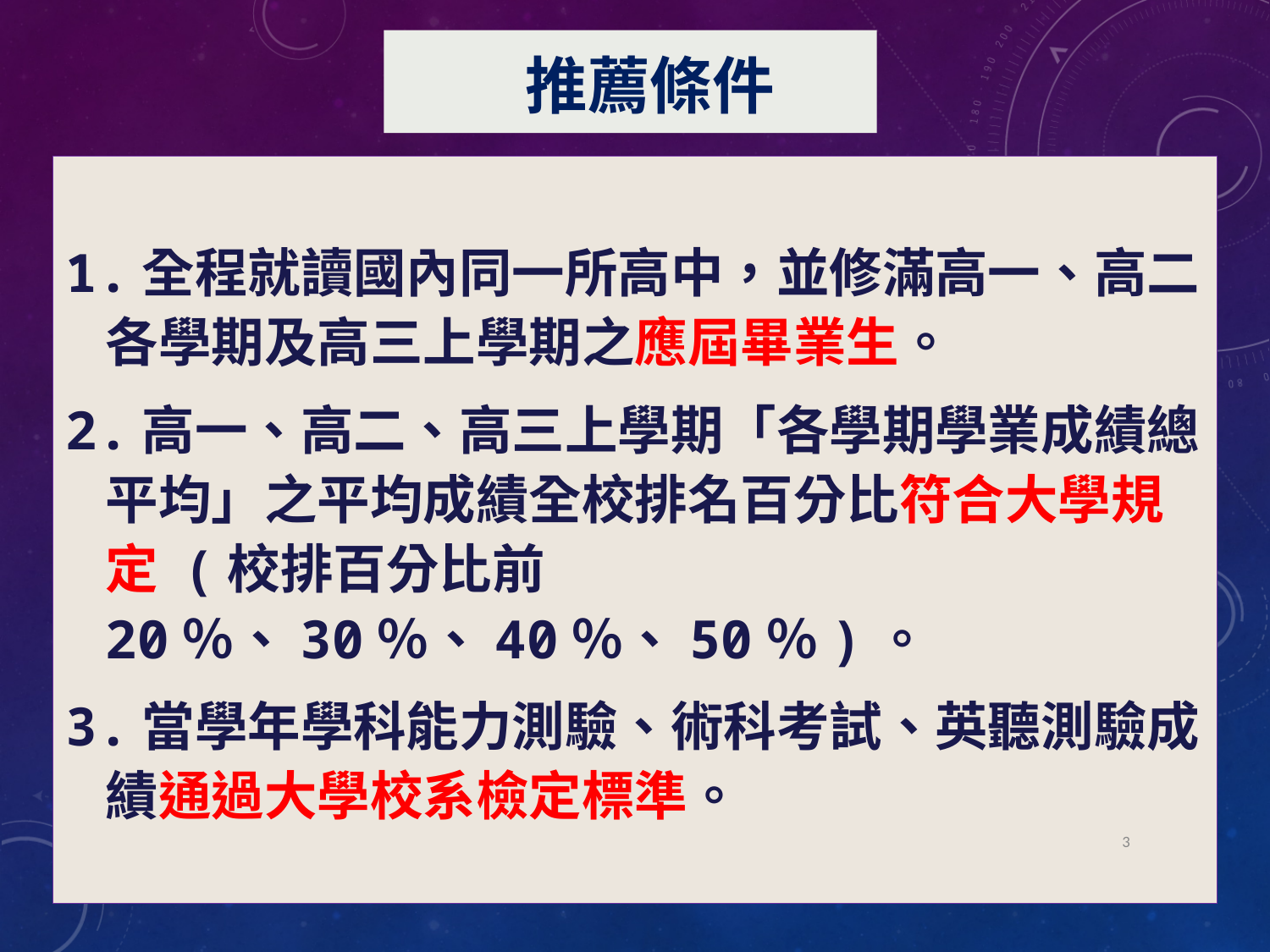

# 推薦條件
1.全程就讀國內同一所高中，並修滿高一、高二各學期及高三上學期之應屆畢業生。
2.高一、高二、高三上學期「各學期學業成績總平均」之平均成績全校排名百分比符合大學規定 (校排百分比前20％、30％、40％、50％)。
3.當學年學科能力測驗、術科考試、英聽測驗成績通過大學校系檢定標準。
3